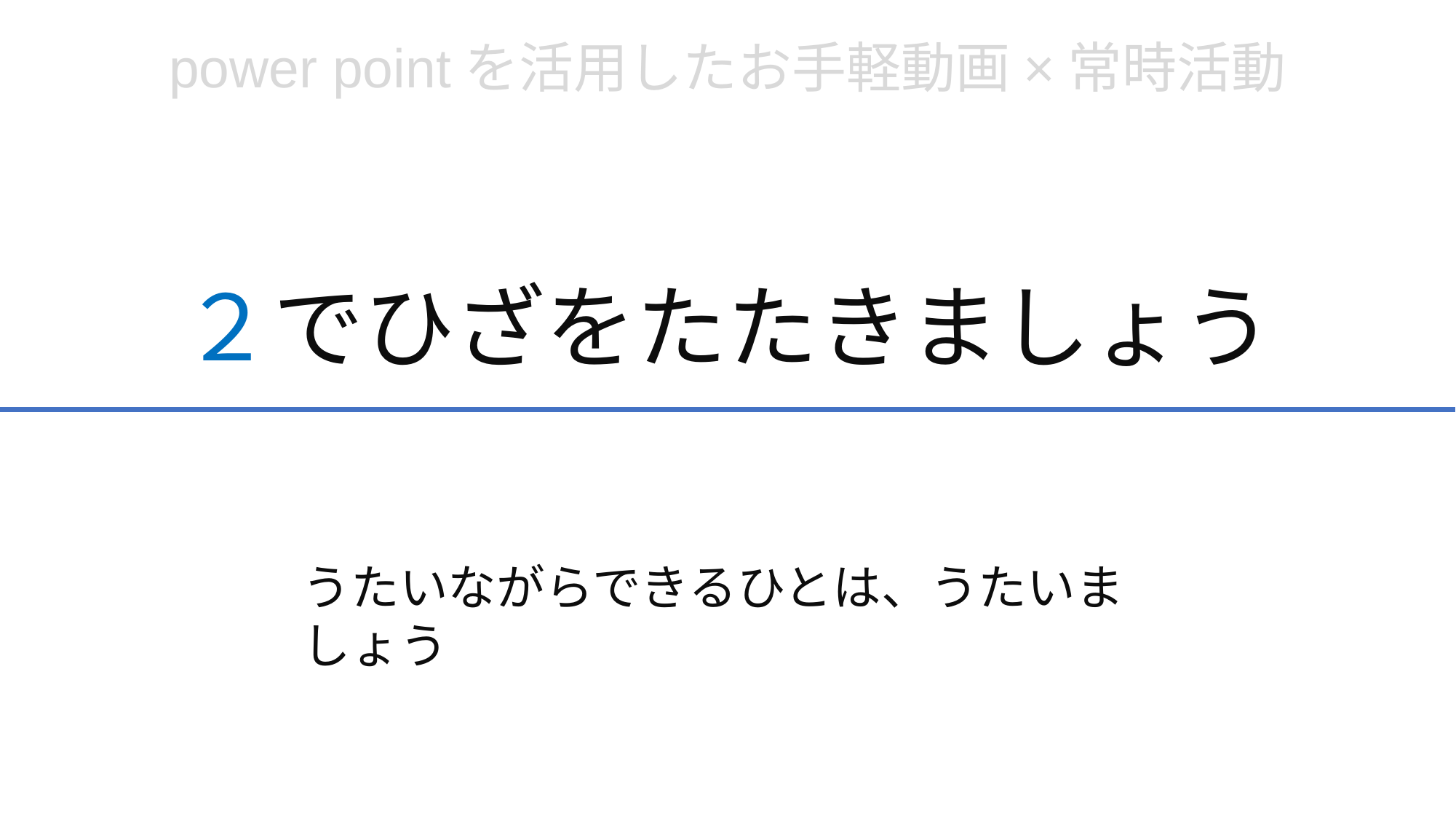

# power pointを活用したお手軽動画×常時活動
２でひざをたたきましょう
うたいながらできるひとは、うたいましょう